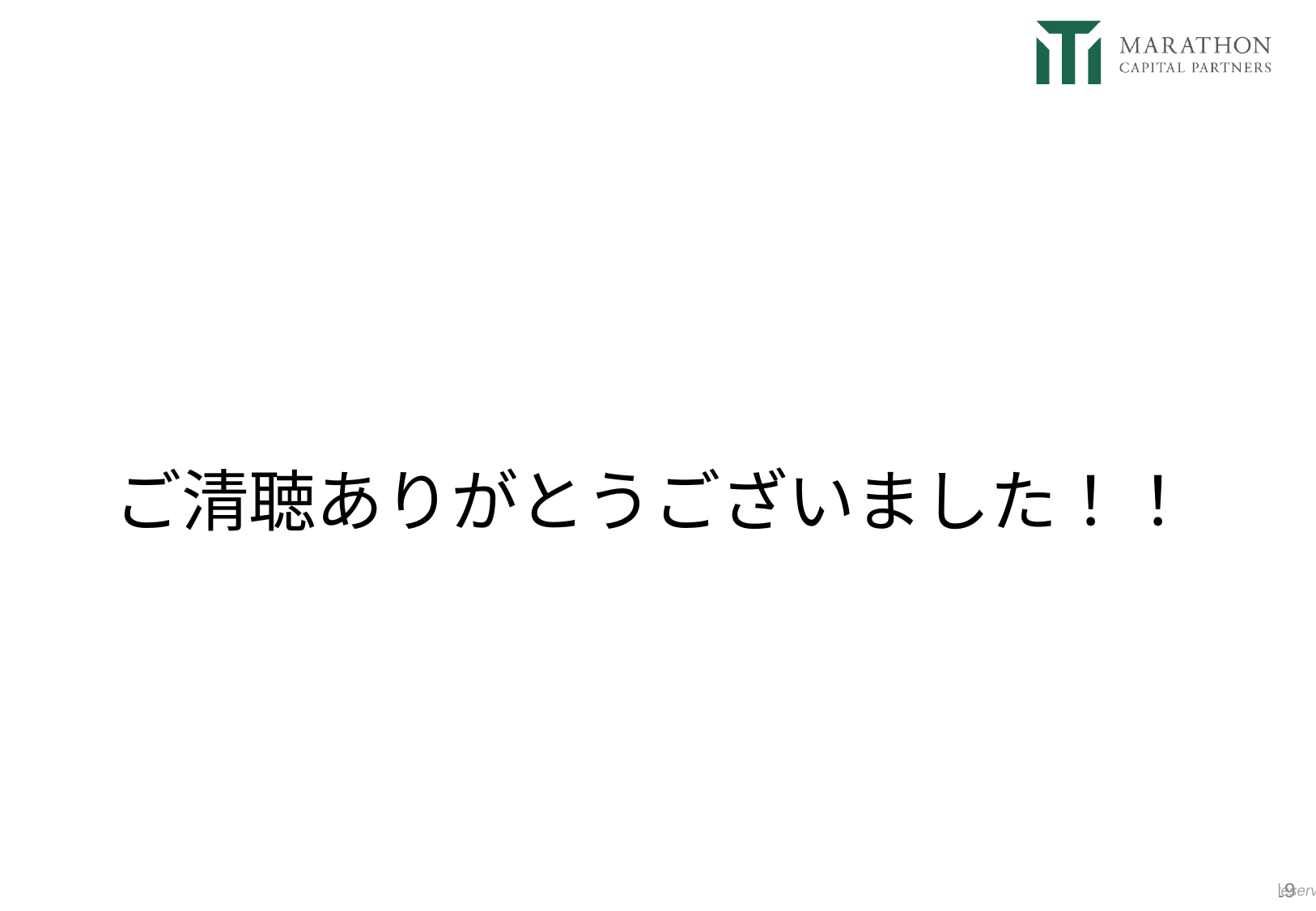

マラトンの3つの魅力
ご清聴ありがとうございました！！
経済面
　世界最高水準のリターンから生まれる業界最高割合のキャリー
　アナリストからキャリー数千万円受領
　社員は世界最高水準のリターンのファンドに投資が可能
　少なく見て20年で40億円以上総収入も可能

透明性がある評価基準
　360度評価を含むフェアな評価
　チームワークを評価
　後から入った社員も実力次第で代表まで昇格するチャンス有り

高速に成長する事が可能
　年に2－3件程度の投資経験を積める（年10件以上投資）
　世界最高リターンを生むノウハウを得られる